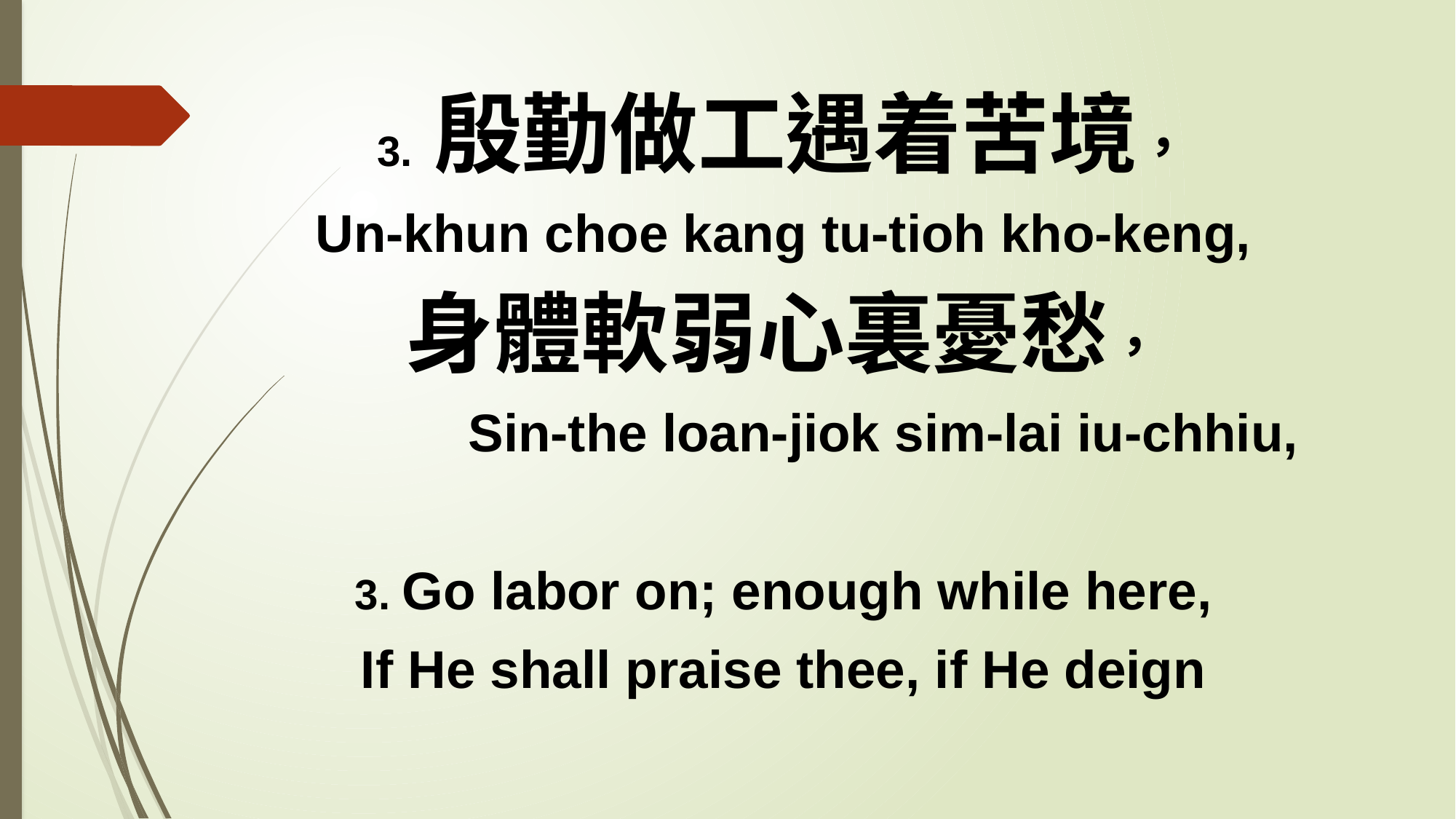

3. 殷勤做工遇着苦境，
Un-khun choe kang tu-tioh kho-keng,
身體軟弱心裏憂愁，
                Sin-the loan-jiok sim-lai iu-chhiu,

3. Go labor on; enough while here,
If He shall praise thee, if He deign